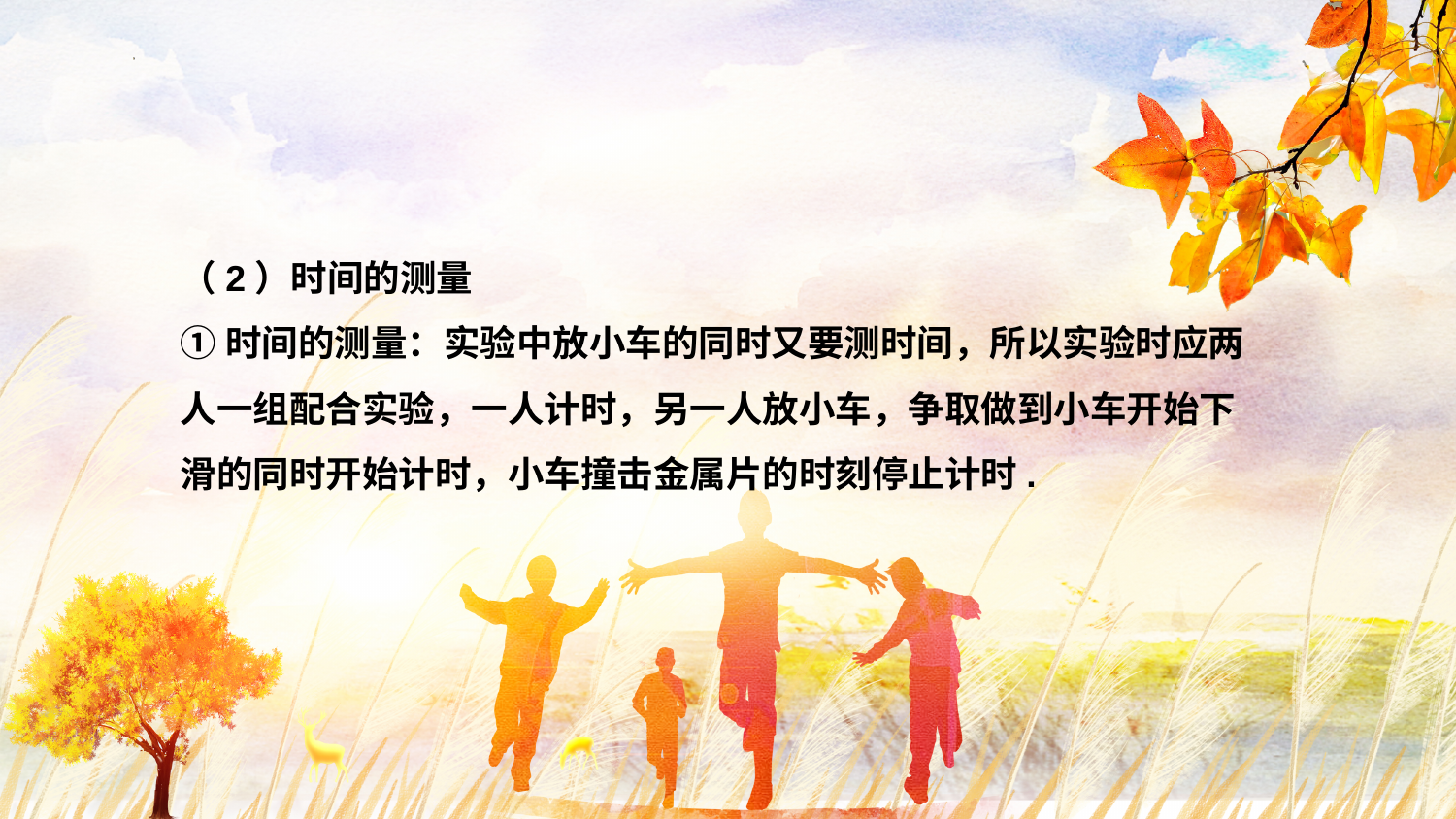

（2）时间的测量
①时间的测量：实验中放小车的同时又要测时间，所以实验时应两人一组配合实验，一人计时，另一人放小车，争取做到小车开始下滑的同时开始计时，小车撞击金属片的时刻停止计时.